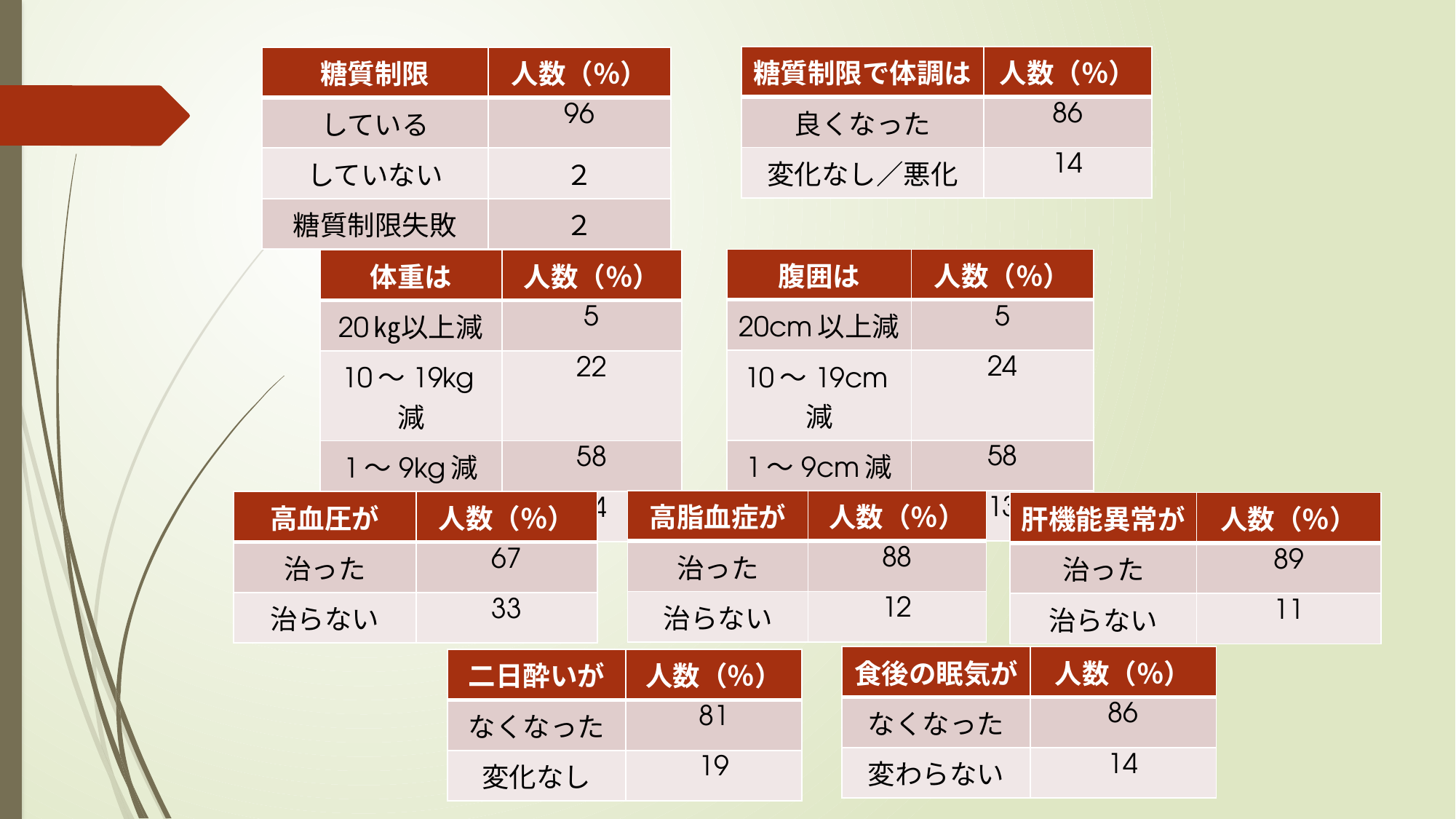

### Chart: 性別

| Category |
|---|
| 糖質制限で体調は | 人数（％） |
| --- | --- |
| 良くなった | 86 |
| 変化なし／悪化 | 14 |
| 糖質制限 | 人数（％） |
| --- | --- |
| している | 96 |
| していない | ２ |
| 糖質制限失敗 | ２ |
| 腹囲は | 人数（％） |
| --- | --- |
| 20cm以上減 | 5 |
| 10～19cm減 | 24 |
| 1～9cm減 | 58 |
| 不変・増加 | 13 |
| 体重は | 人数（％） |
| --- | --- |
| 20㎏以上減 | 5 |
| 10～19kg減 | 22 |
| 1～9kg減 | 58 |
| 不変・増加 | 14 |
| 高脂血症が | 人数（％） |
| --- | --- |
| 治った | 88 |
| 治らない | 12 |
| 高血圧が | 人数（％） |
| --- | --- |
| 治った | 67 |
| 治らない | 33 |
| 肝機能異常が | 人数（％） |
| --- | --- |
| 治った | 89 |
| 治らない | 11 |
| 食後の眠気が | 人数（％） |
| --- | --- |
| なくなった | 86 |
| 変わらない | 14 |
| 二日酔いが | 人数（％） |
| --- | --- |
| なくなった | 81 |
| 変化なし | 19 |